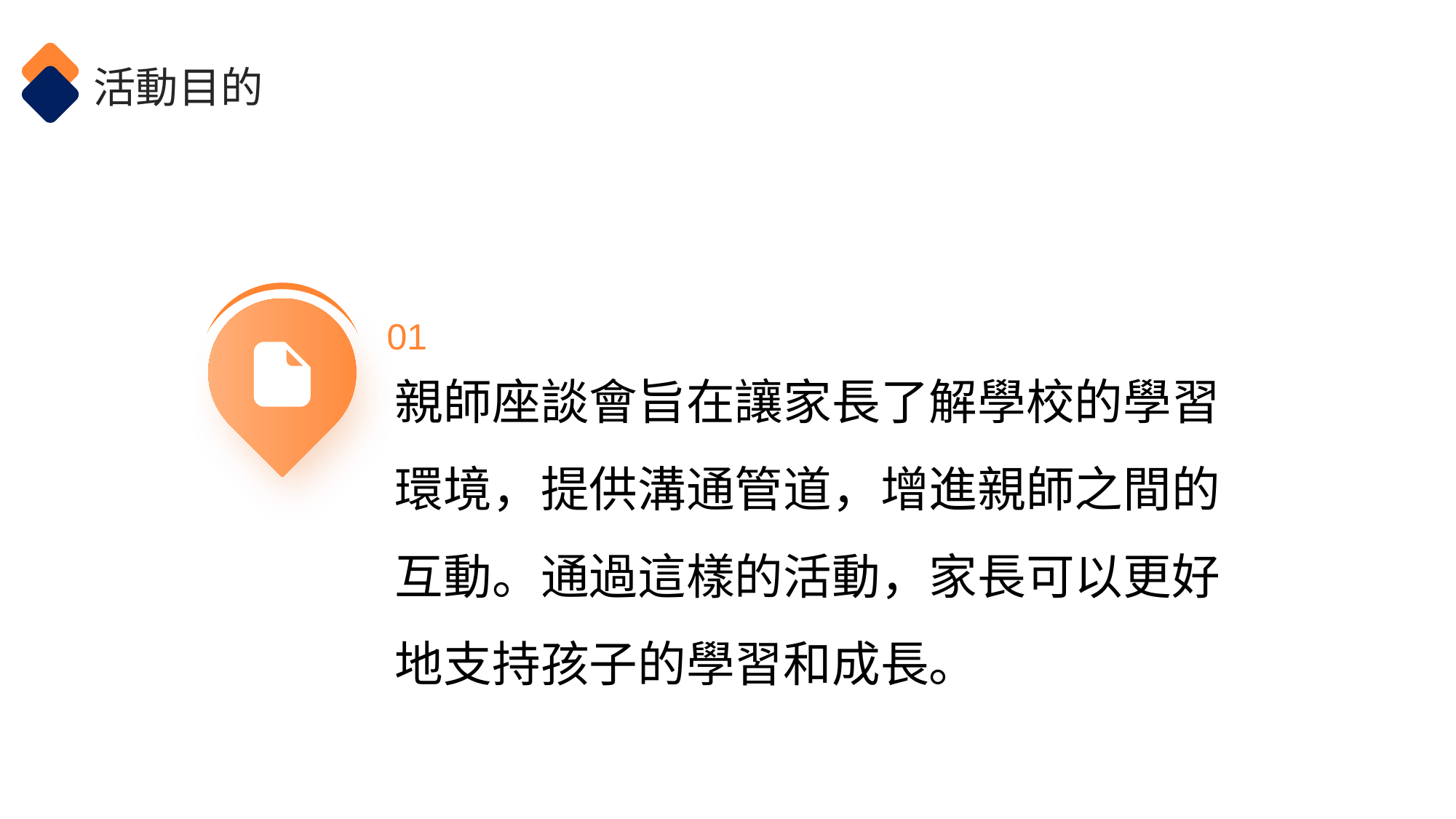

活動目的
01

親師座談會旨在讓家長了解學校的學習環境，提供溝通管道，增進親師之間的互動。通過這樣的活動，家長可以更好地支持孩子的學習和成長。